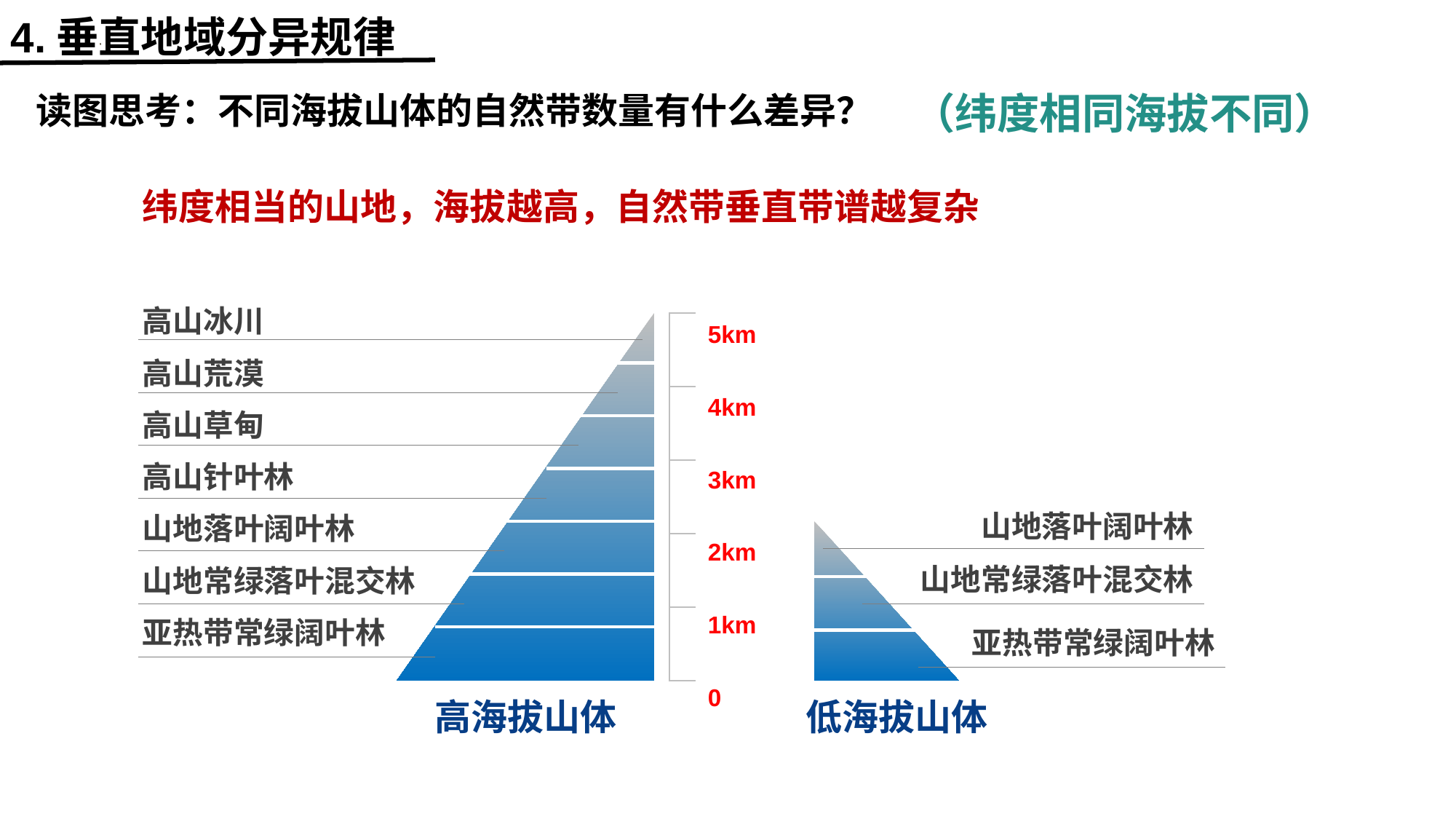

4.垂直地域分异规律
读图思考：不同海拔山体的自然带数量有什么差异？
（纬度相同海拔不同）
纬度相当的山地，海拔越高，自然带垂直带谱越复杂
5km
4km
3km
2km
1km
0
高山冰川

|  |
| --- |
|  |
|  |
|  |
|  |
高山荒漠
高山草甸
高山针叶林
山地落叶阔叶林
山地落叶阔叶林

山地常绿落叶混交林
山地常绿落叶混交林
亚热带常绿阔叶林
亚热带常绿阔叶林
低海拔山体
高海拔山体